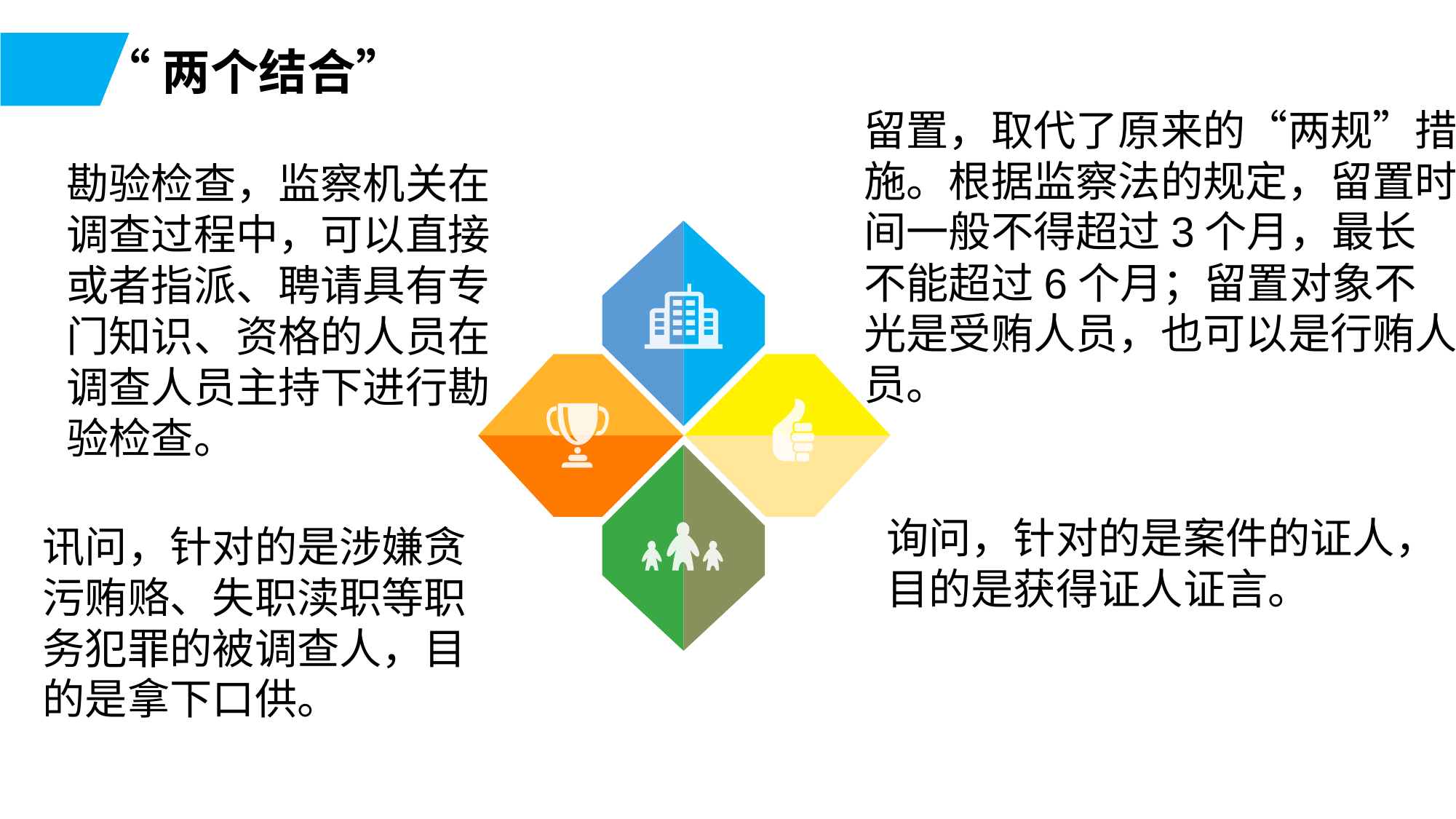

“两个结合”
留置，取代了原来的“两规”措施。根据监察法的规定，留置时间一般不得超过3个月，最长不能超过6个月；留置对象不光是受贿人员，也可以是行贿人员。
勘验检查，监察机关在调查过程中，可以直接或者指派、聘请具有专门知识、资格的人员在调查人员主持下进行勘验检查。

询问，针对的是案件的证人，目的是获得证人证言。
讯问，针对的是涉嫌贪污贿赂、失职渎职等职务犯罪的被调查人，目的是拿下口供。